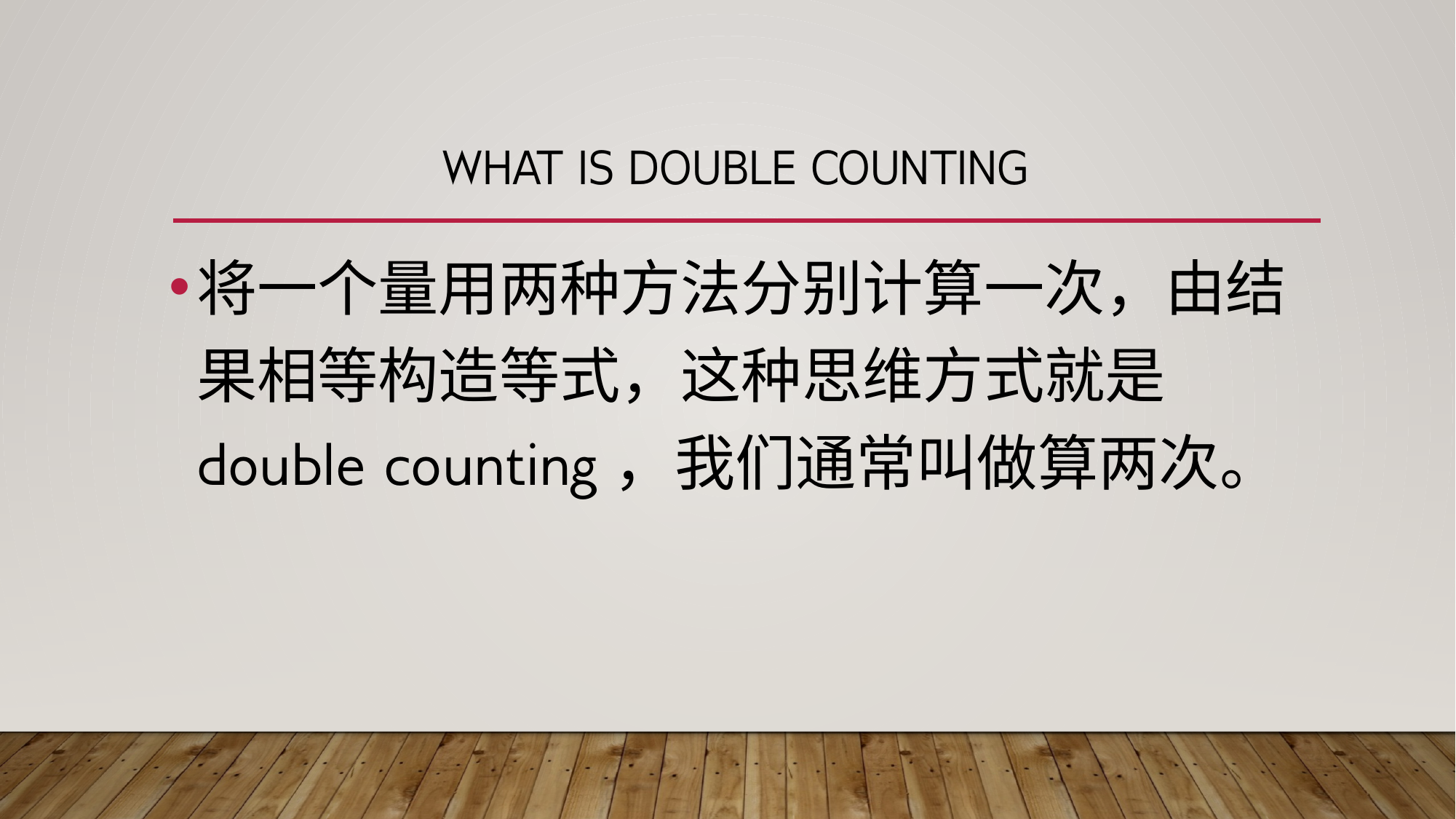

# What is double counting
将一个量用两种方法分别计算一次，由结果相等构造等式，这种思维方式就是double counting，我们通常叫做算两次。